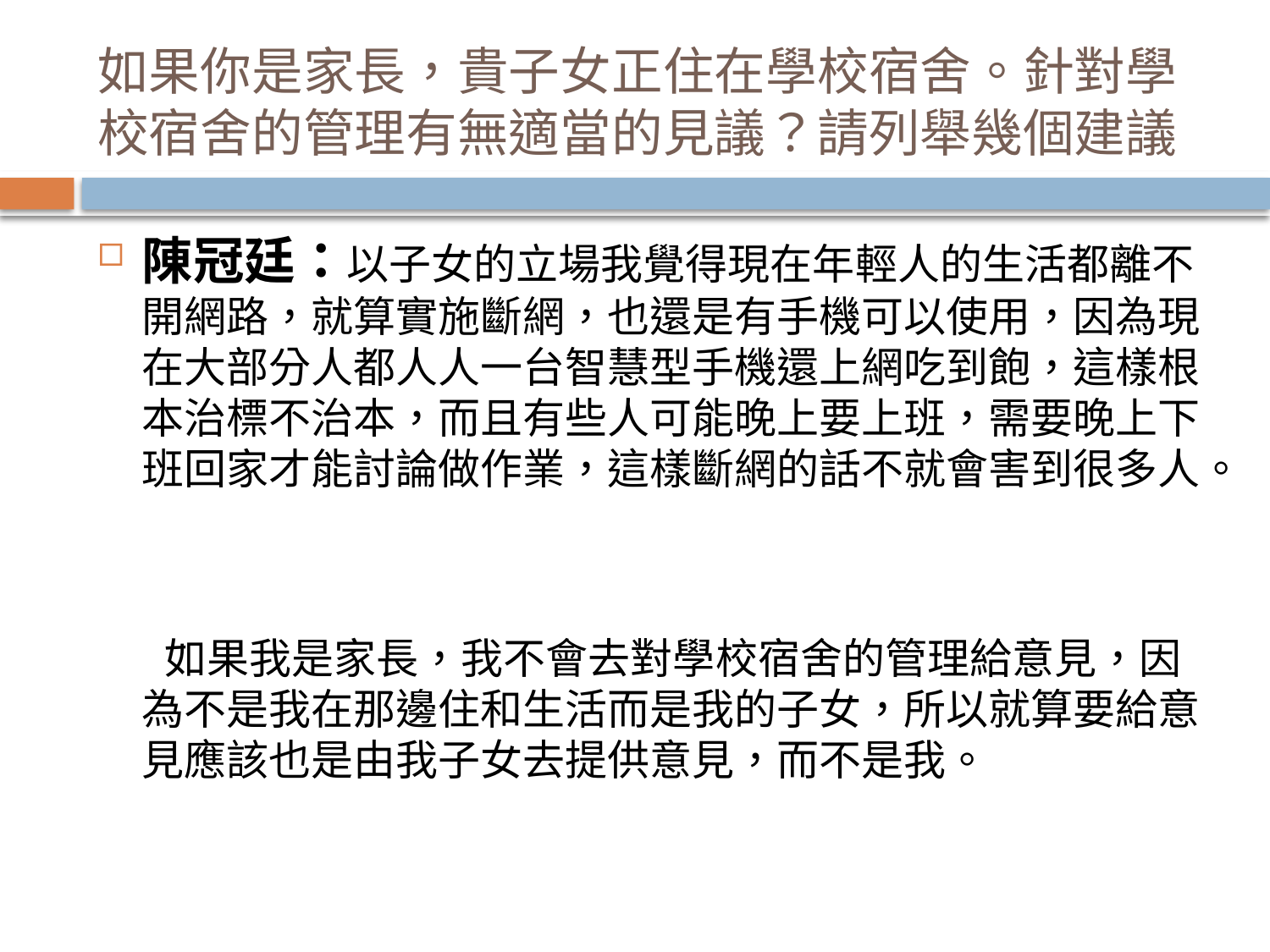

# 如果你是家長，貴子女正住在學校宿舍。針對學校宿舍的管理有無適當的見議？請列舉幾個建議
陳冠廷：以子女的立場我覺得現在年輕人的生活都離不開網路，就算實施斷網，也還是有手機可以使用，因為現在大部分人都人人一台智慧型手機還上網吃到飽，這樣根本治標不治本，而且有些人可能晚上要上班，需要晚上下班回家才能討論做作業，這樣斷網的話不就會害到很多人。

      如果我是家長，我不會去對學校宿舍的管理給意見，因為不是我在那邊住和生活而是我的子女，所以就算要給意見應該也是由我子女去提供意見，而不是我。